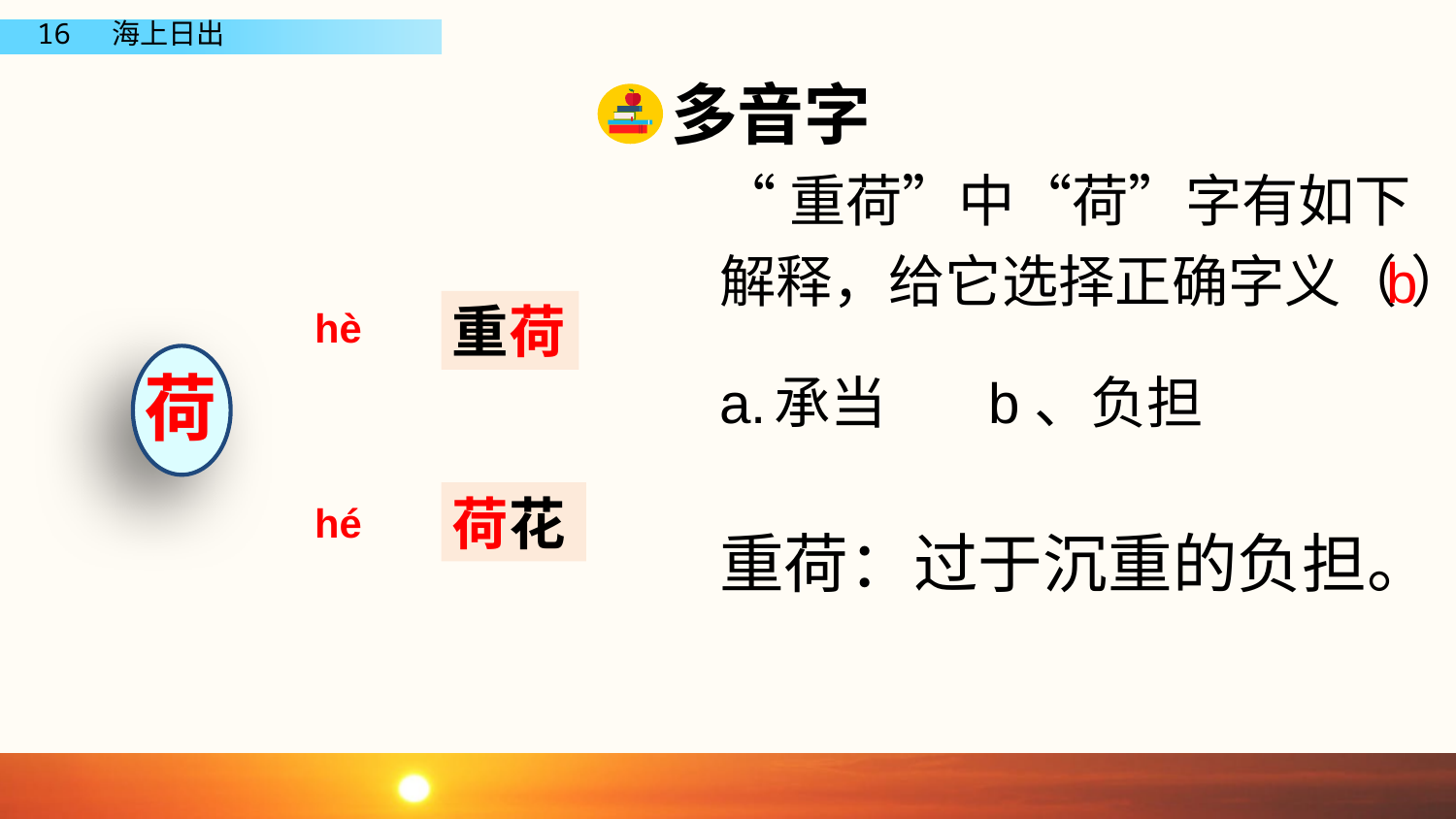

多音字

“重荷”中“荷”字有如下

解释，给它选择正确字义（ ）

承当       b、负担
b
重荷
hè

荷
荷花
hé
重荷：过于沉重的负担。